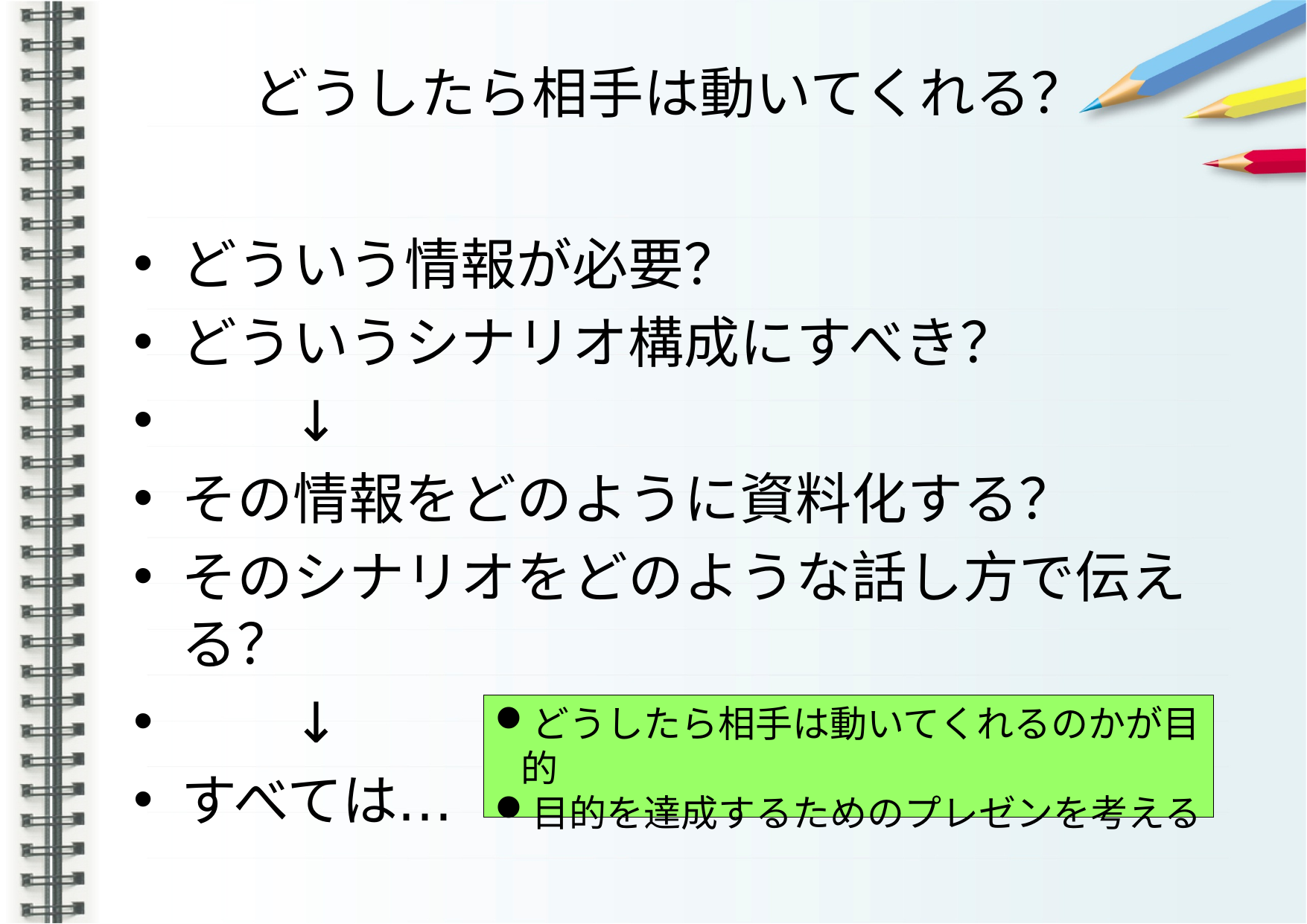

どうしたら相手は動いてくれる？
どういう情報が必要？
どういうシナリオ構成にすべき？
　　↓
その情報をどのように資料化する？
そのシナリオをどのような話し方で伝える？
　　↓
すべては…
どうしたら相手は動いてくれるのかが目的
目的を達成するためのプレゼンを考える